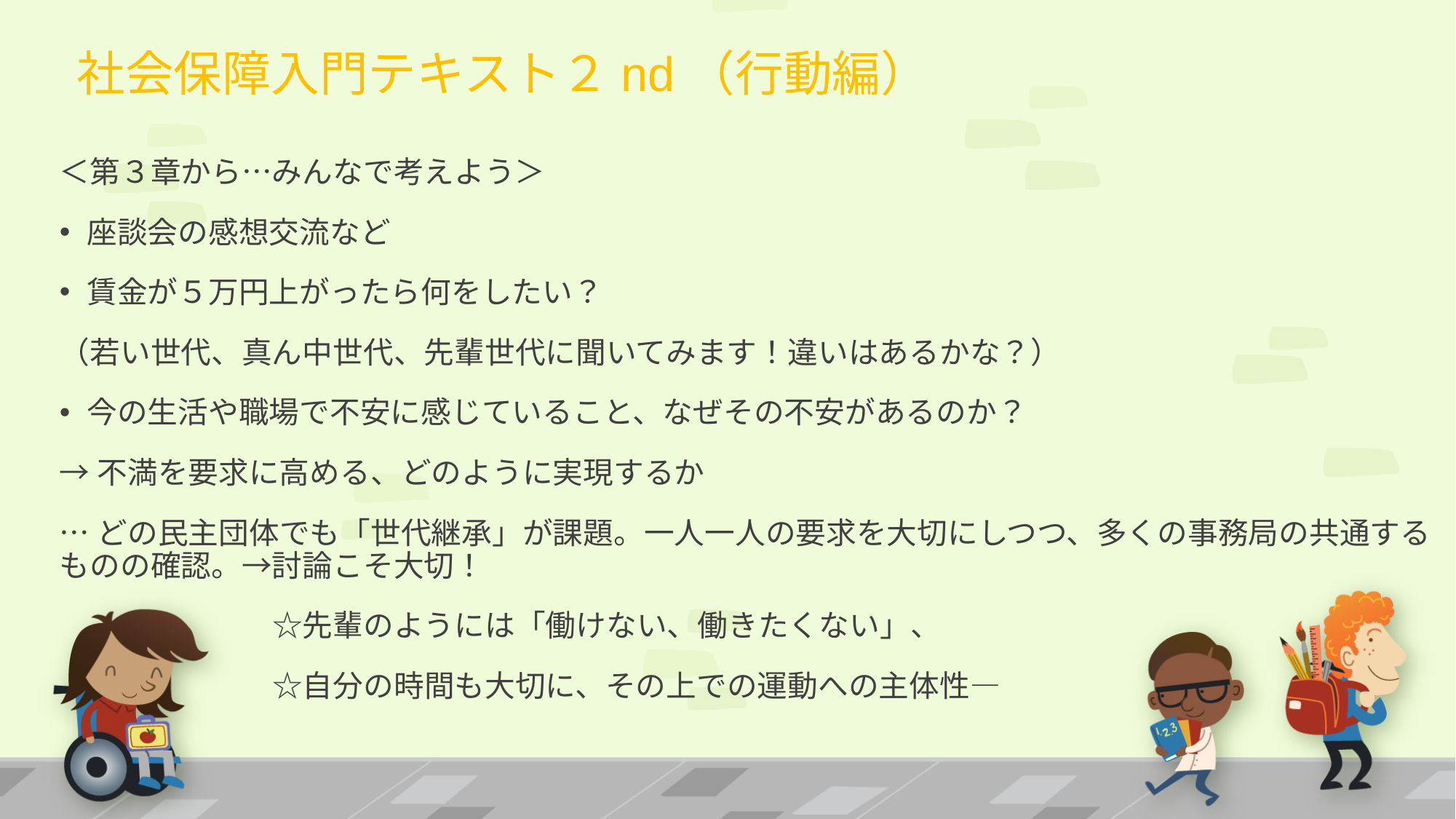

# 社会保障入門テキスト２nd（行動編）
＜第３章から…みんなで考えよう＞
座談会の感想交流など
賃金が５万円上がったら何をしたい？
（若い世代、真ん中世代、先輩世代に聞いてみます！違いはあるかな？）
今の生活や職場で不安に感じていること、なぜその不安があるのか？
→不満を要求に高める、どのように実現するか
…どの民主団体でも「世代継承」が課題。一人一人の要求を大切にしつつ、多くの事務局の共通するものの確認。→討論こそ大切！
　　　　　　　☆先輩のようには「働けない、働きたくない」、
　　　　　　　☆自分の時間も大切に、その上での運動への主体性―